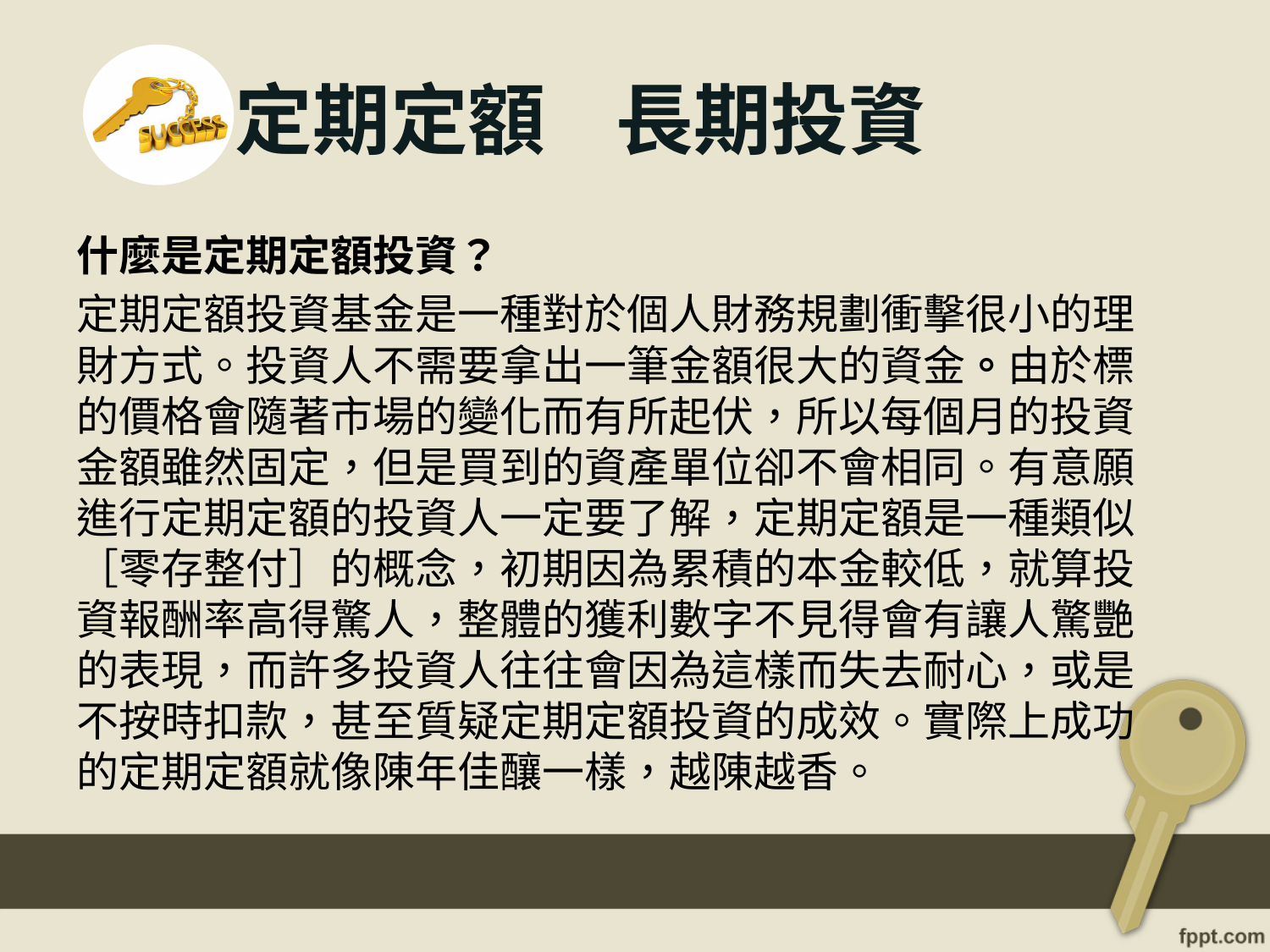

# 定期定額    長期投資

什麼是定期定額投資？
定期定額投資基金是一種對於個人財務規劃衝擊很小的理財方式。投資人不需要拿出一筆金額很大的資金。由於標的價格會隨著市場的變化而有所起伏，所以每個月的投資金額雖然固定，但是買到的資產單位卻不會相同。有意願進行定期定額的投資人一定要了解，定期定額是一種類似［零存整付］的概念，初期因為累積的本金較低，就算投資報酬率高得驚人，整體的獲利數字不見得會有讓人驚艷的表現，而許多投資人往往會因為這樣而失去耐心，或是不按時扣款，甚至質疑定期定額投資的成效。實際上成功的定期定額就像陳年佳釀一樣，越陳越香。